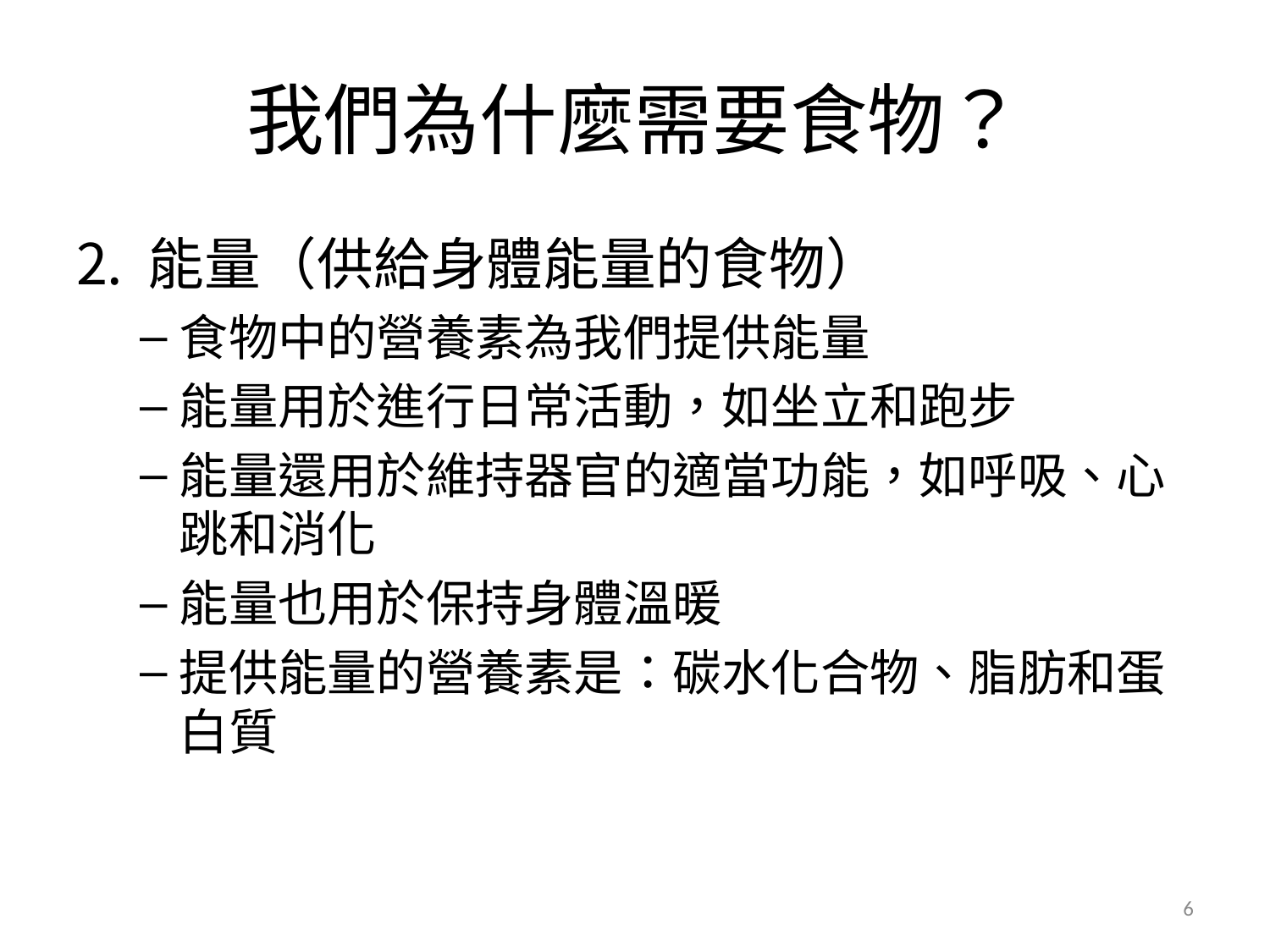

# 我們為什麼需要食物？
能量（供給身體能量的食物）
食物中的營養素為我們提供能量
能量用於進行日常活動，如坐立和跑步
能量還用於維持器官的適當功能，如呼吸、心跳和消化
能量也用於保持身體溫暖
提供能量的營養素是：碳水化合物、脂肪和蛋白質
6